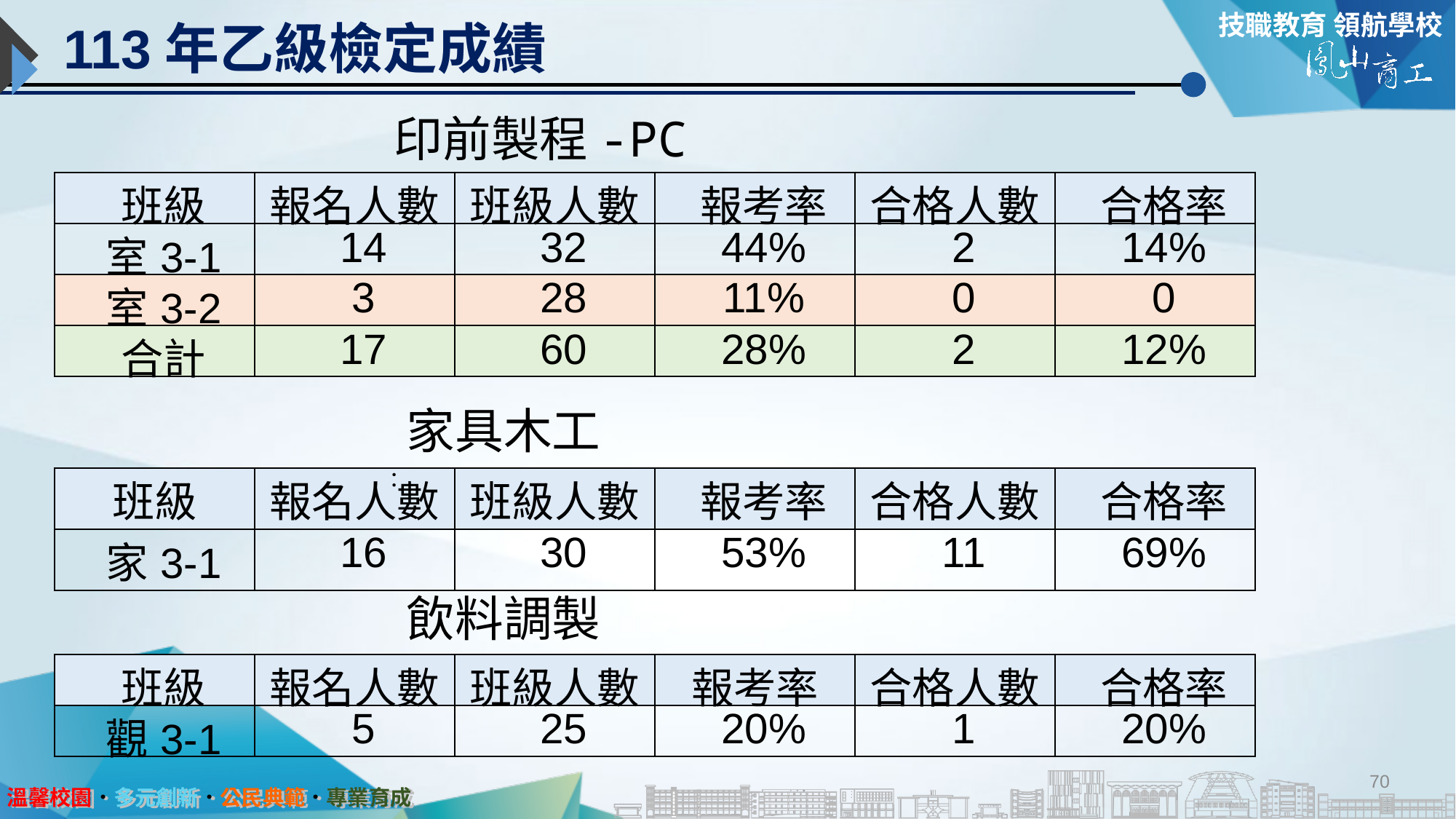

# 113年乙級檢定成績
印前製程-PC

| 班級 | 報名人數 | 班級人數 | 報考率 | 合格人數 | 合格率 |
| --- | --- | --- | --- | --- | --- |
| 室3-1 | 14 | 32 | 44% | 2 | 14% |
| 室3-2 | 3 | 28 | 11% | 0 | 0 |
| 合計 | 17 | 60 | 28% | 2 | 12% |
家具木工
：
| 班級 | 報名人數 | 班級人數 | 報考率 | 合格人數 | 合格率 |
| --- | --- | --- | --- | --- | --- |
| 家3-1 | 16 | 30 | 53% | 11 | 69% |
飲料調製
| 班級 | 報名人數 | 班級人數 | 報考率 | 合格人數 | 合格率 |
| --- | --- | --- | --- | --- | --- |
| 觀3-1 | 5 | 25 | 20% | 1 | 20% |
70